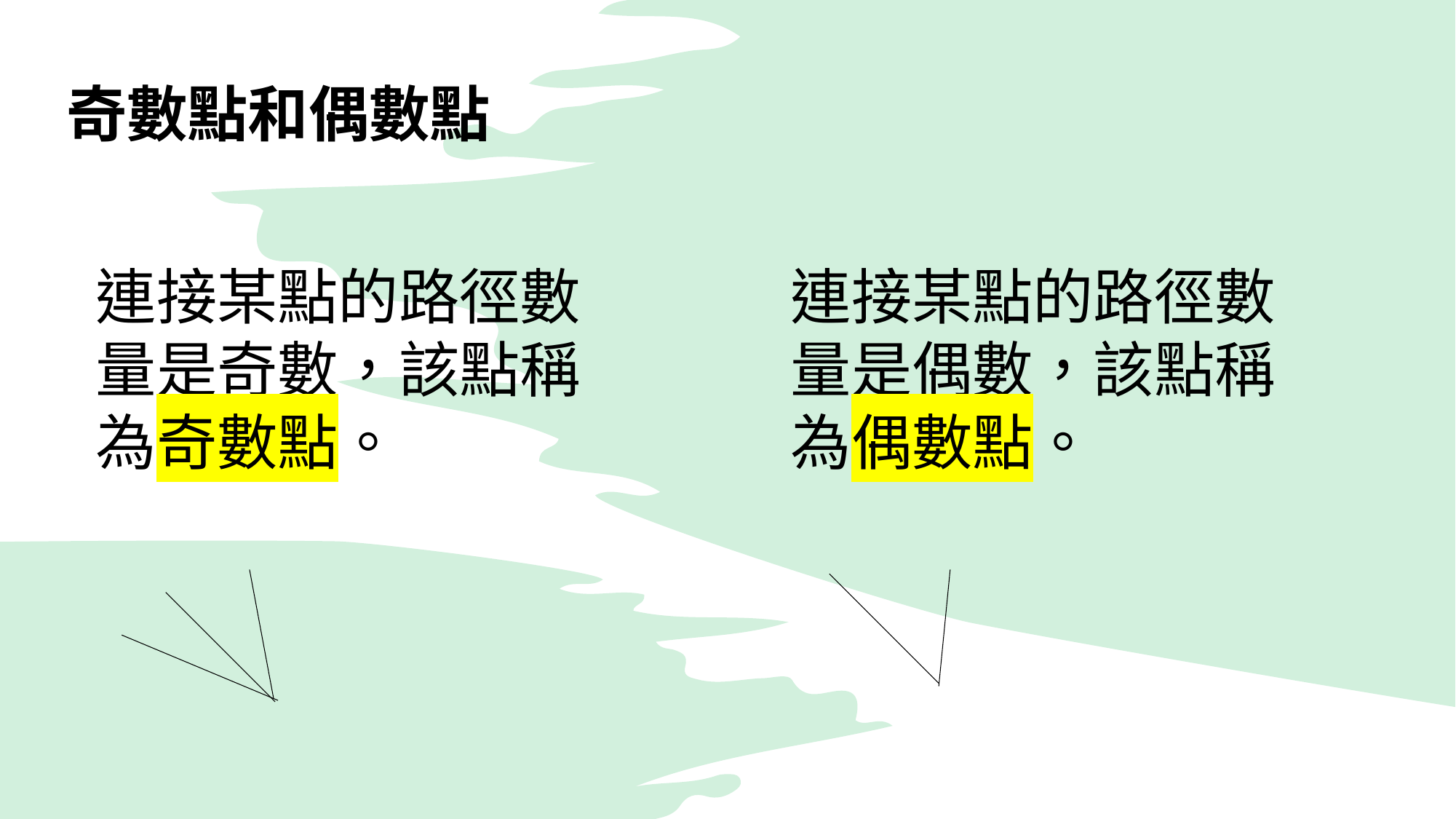

# 奇數點和偶數點

連接某點的路徑數量是奇數，該點稱為奇數點。
連接某點的路徑數量是偶數，該點稱為偶數點。